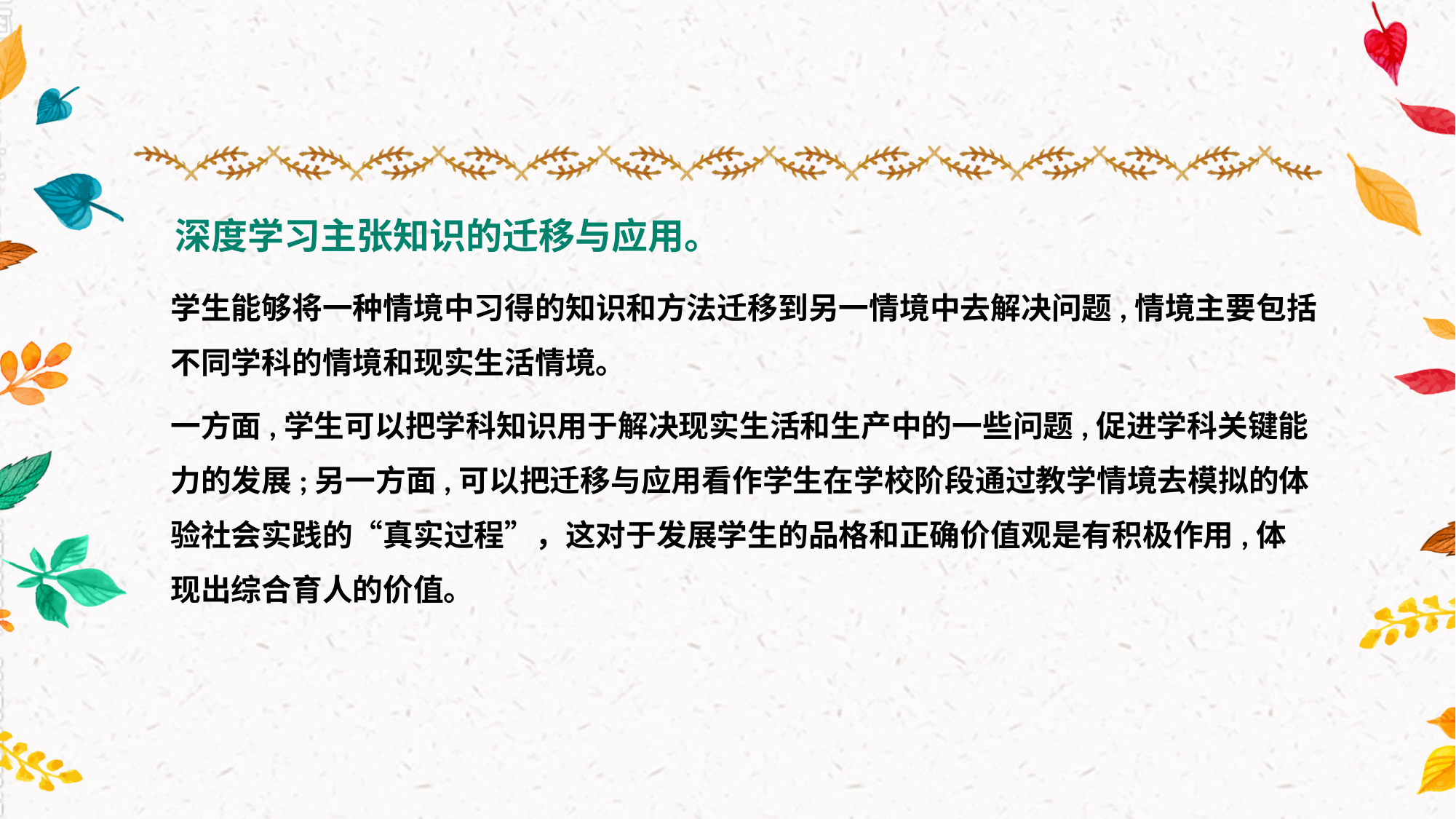

深度学习主张知识的迁移与应用。
学生能够将一种情境中习得的知识和方法迁移到另一情境中去解决问题,情境主要包括不同学科的情境和现实生活情境。
一方面,学生可以把学科知识用于解决现实生活和生产中的一些问题,促进学科关键能力的发展;另一方面,可以把迁移与应用看作学生在学校阶段通过教学情境去模拟的体验社会实践的“真实过程”，这对于发展学生的品格和正确价值观是有积极作用,体现出综合育人的价值。